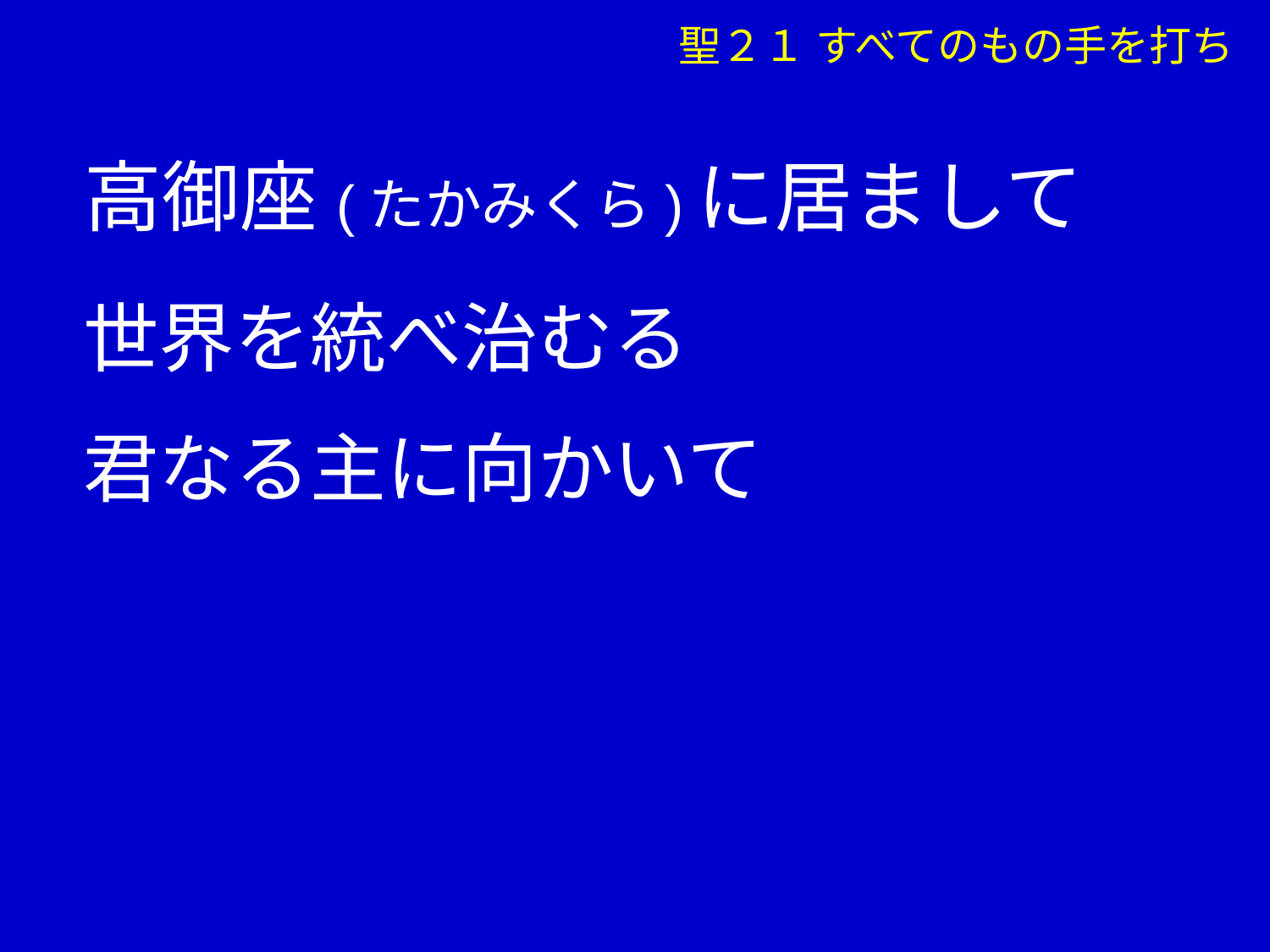

聖２１ すべてのもの手を打ち
   高御座(たかみくら)に居まして
   世界を統べ治むる
   君なる主に向かいて